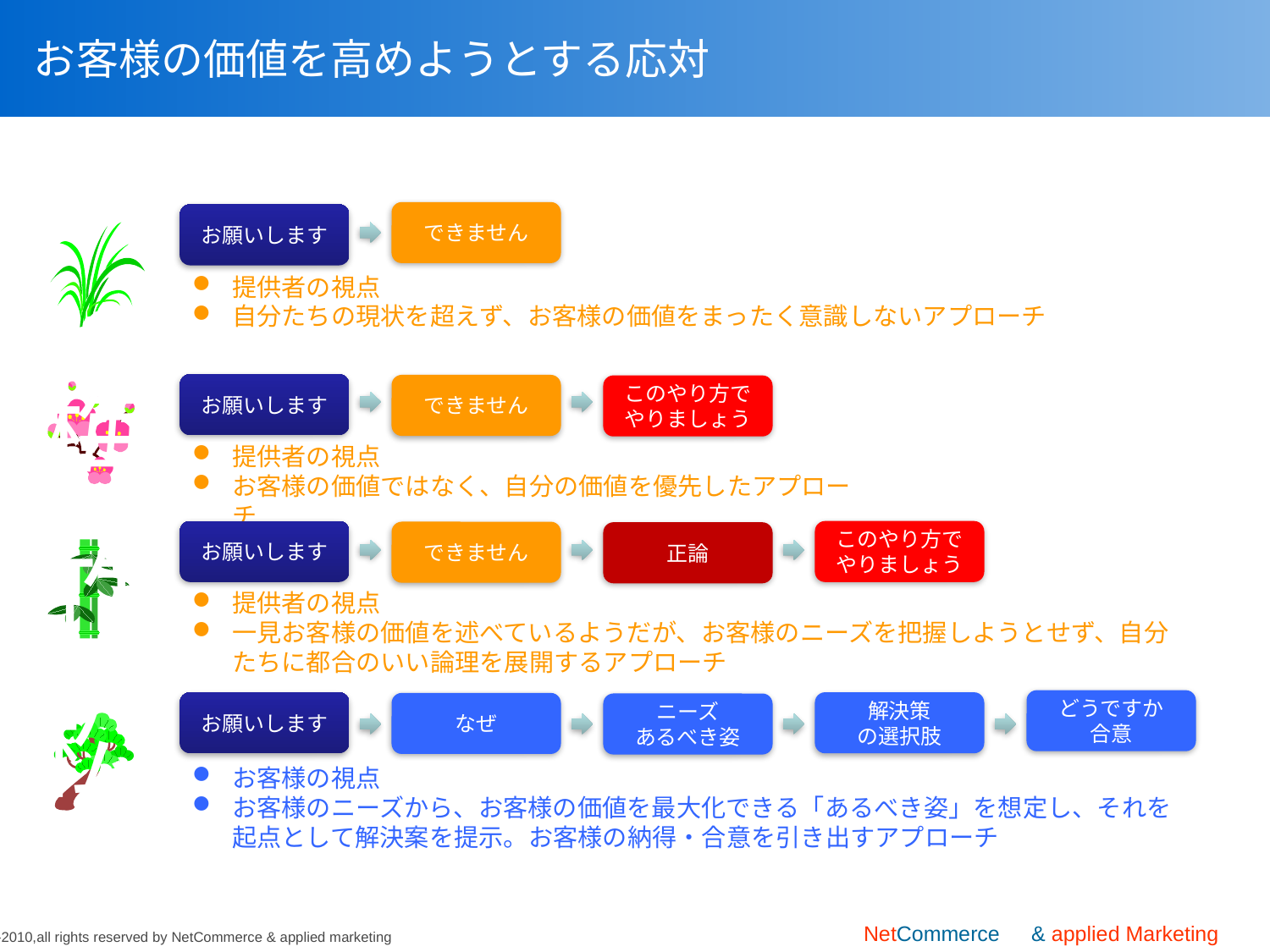

# お客様の価値を高めようとする応対
草
できません
お願いします

提供者の視点
自分たちの現状を超えず、お客様の価値をまったく意識しないアプローチ
梅
お願いします
できません
このやり方でやりましょう

提供者の視点
お客様の価値ではなく、自分の価値を優先したアプローチ
竹
お願いします
このやり方でやりましょう
できません
正論

提供者の視点
一見お客様の価値を述べているようだが、お客様のニーズを把握しようとせず、自分たちに都合のいい論理を展開するアプローチ
松
どうですか
合意
お願いします
解決策
の選択肢
なぜ
ニーズ
あるべき姿

お客様の視点
お客様のニーズから、お客様の価値を最大化できる「あるべき姿」を想定し、それを起点として解決案を提示。お客様の納得・合意を引き出すアプローチ